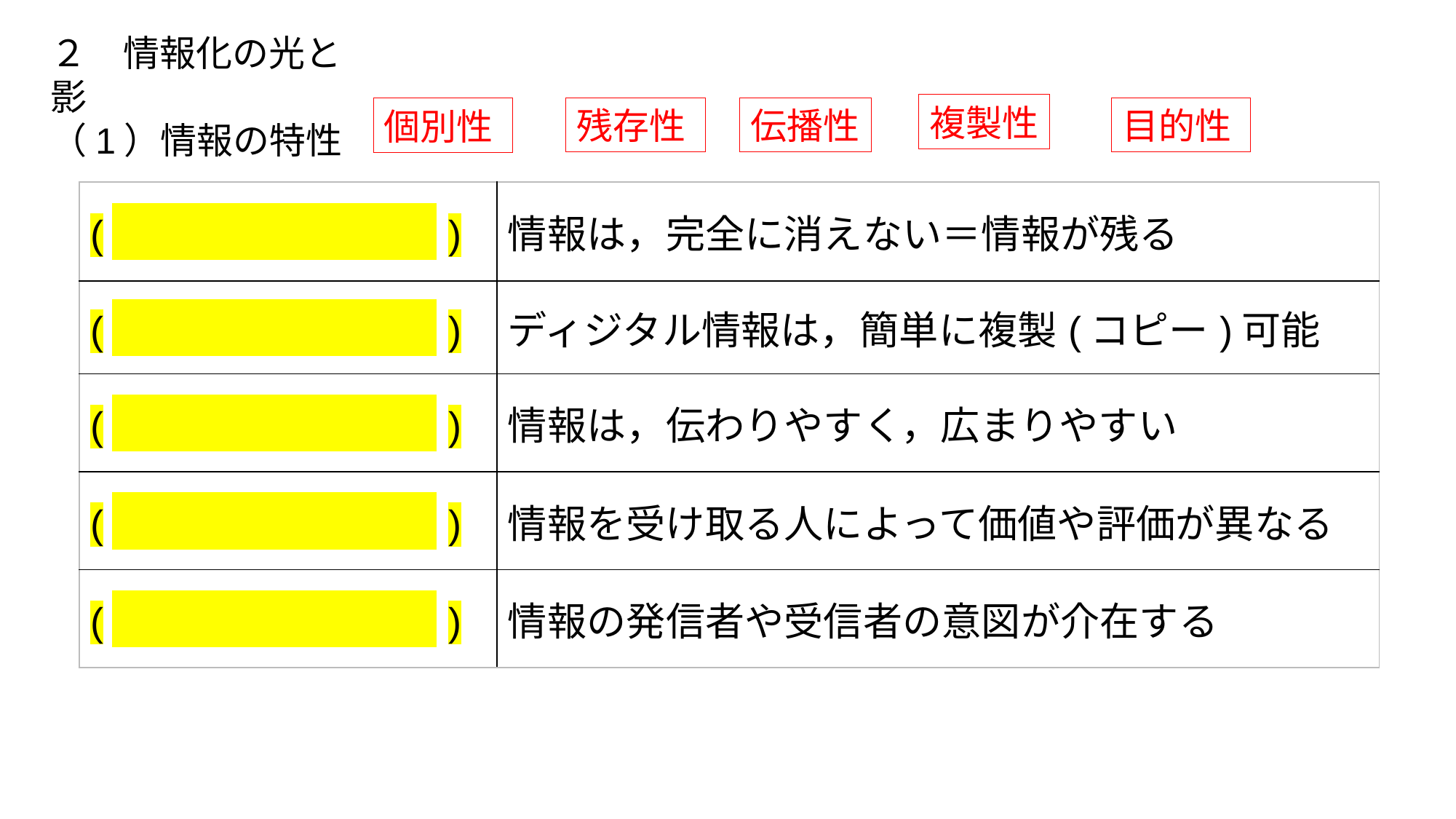

２　情報化の光と影
（1）情報の特性

複製性
残存性
伝播性
目的性
個別性
| (　　　　　　 　　) | 情報は，完全に消えない＝情報が残る |
| --- | --- |
| (　　　　　　 　　) | ディジタル情報は，簡単に複製(コピー)可能 |
| (　　　　　　 　　) | 情報は，伝わりやすく，広まりやすい |
| (　　　　　　 　　) | 情報を受け取る人によって価値や評価が異なる |
| (　　　　　　 　　) | 情報の発信者や受信者の意図が介在する |